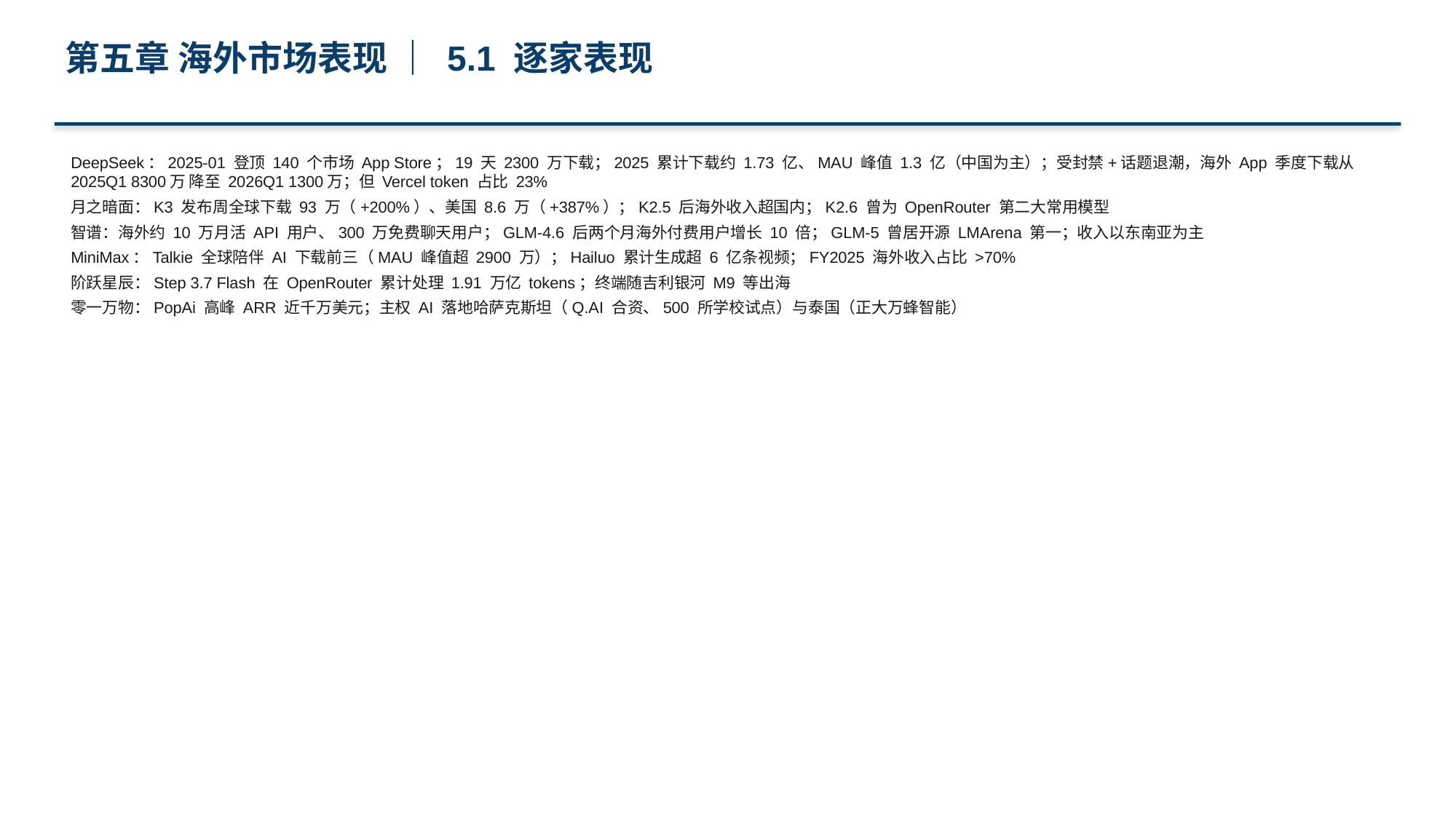

第五章 海外市场表现 ｜ 5.1 逐家表现

DeepSeek：2025-01 登顶 140 个市场 App Store；19 天 2300 万下载；2025 累计下载约 1.73 亿、MAU 峰值 1.3 亿（中国为主）；受封禁+话题退潮，海外 App 季度下载从 2025Q1 8300万 降至 2026Q1 1300万；但 Vercel token 占比 23%
月之暗面：K3 发布周全球下载 93 万（+200%）、美国 8.6 万（+387%）；K2.5 后海外收入超国内；K2.6 曾为 OpenRouter 第二大常用模型
智谱：海外约 10 万月活 API 用户、300 万免费聊天用户；GLM-4.6 后两个月海外付费用户增长 10 倍；GLM-5 曾居开源 LMArena 第一；收入以东南亚为主
MiniMax：Talkie 全球陪伴 AI 下载前三（MAU 峰值超 2900 万）；Hailuo 累计生成超 6 亿条视频；FY2025 海外收入占比 >70%
阶跃星辰：Step 3.7 Flash 在 OpenRouter 累计处理 1.91 万亿 tokens；终端随吉利银河 M9 等出海
零一万物：PopAi 高峰 ARR 近千万美元；主权 AI 落地哈萨克斯坦（Q.AI 合资、500 所学校试点）与泰国（正大万蜂智能）